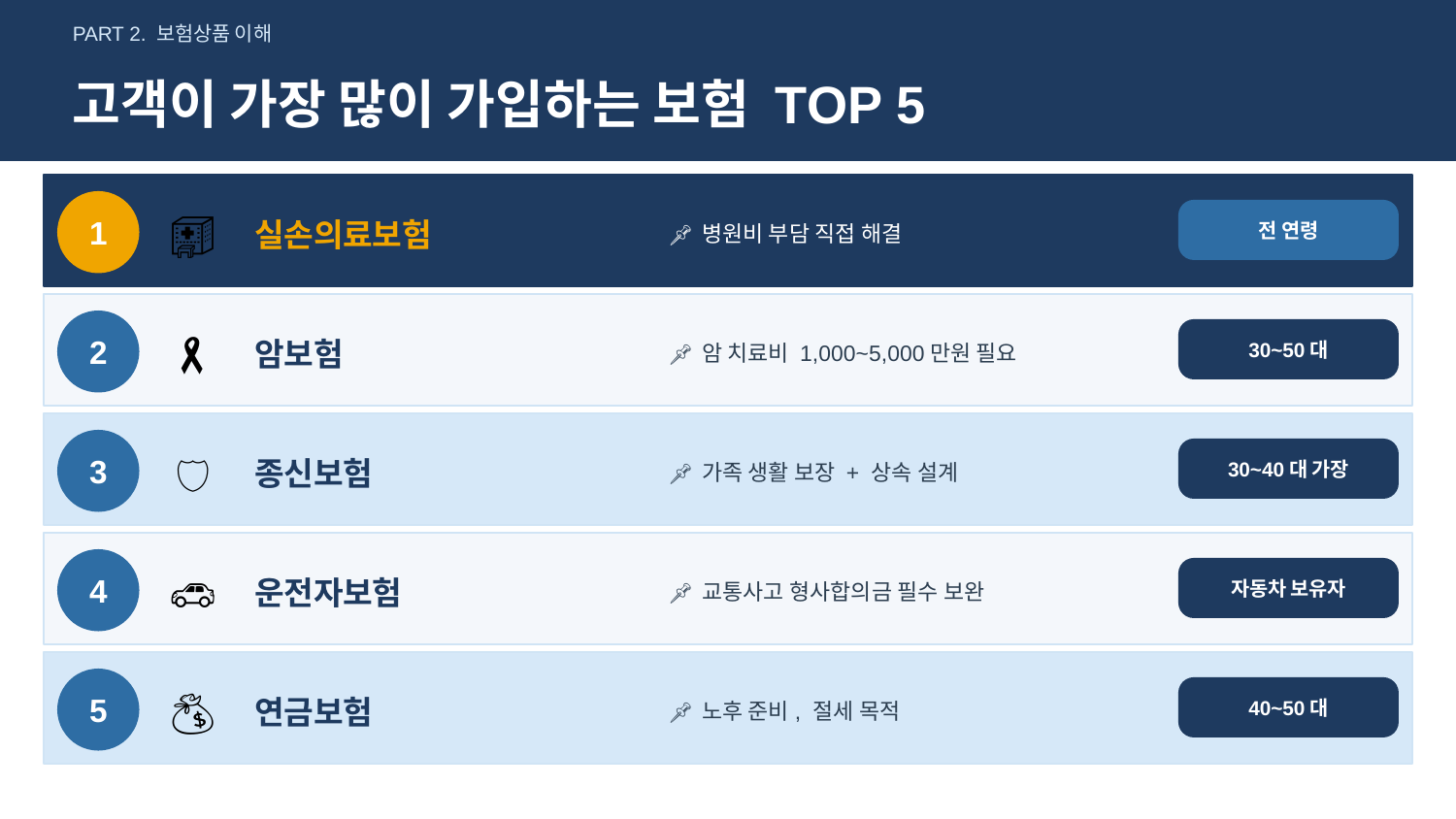

PART 2. 보험상품 이해
고객이 가장 많이 가입하는 보험 TOP 5

실손의료보험
📌 병원비 부담 직접 해결

1
🏥

전 연령

암보험
📌 암 치료비 1,000~5,000만원 필요

2
🎗️

30~50대

종신보험
📌 가족 생활 보장 + 상속 설계

3
🛡️

30~40대 가장

운전자보험
📌 교통사고 형사합의금 필수 보완

4
🚗

자동차 보유자

연금보험
📌 노후 준비, 절세 목적

5
💰

40~50대